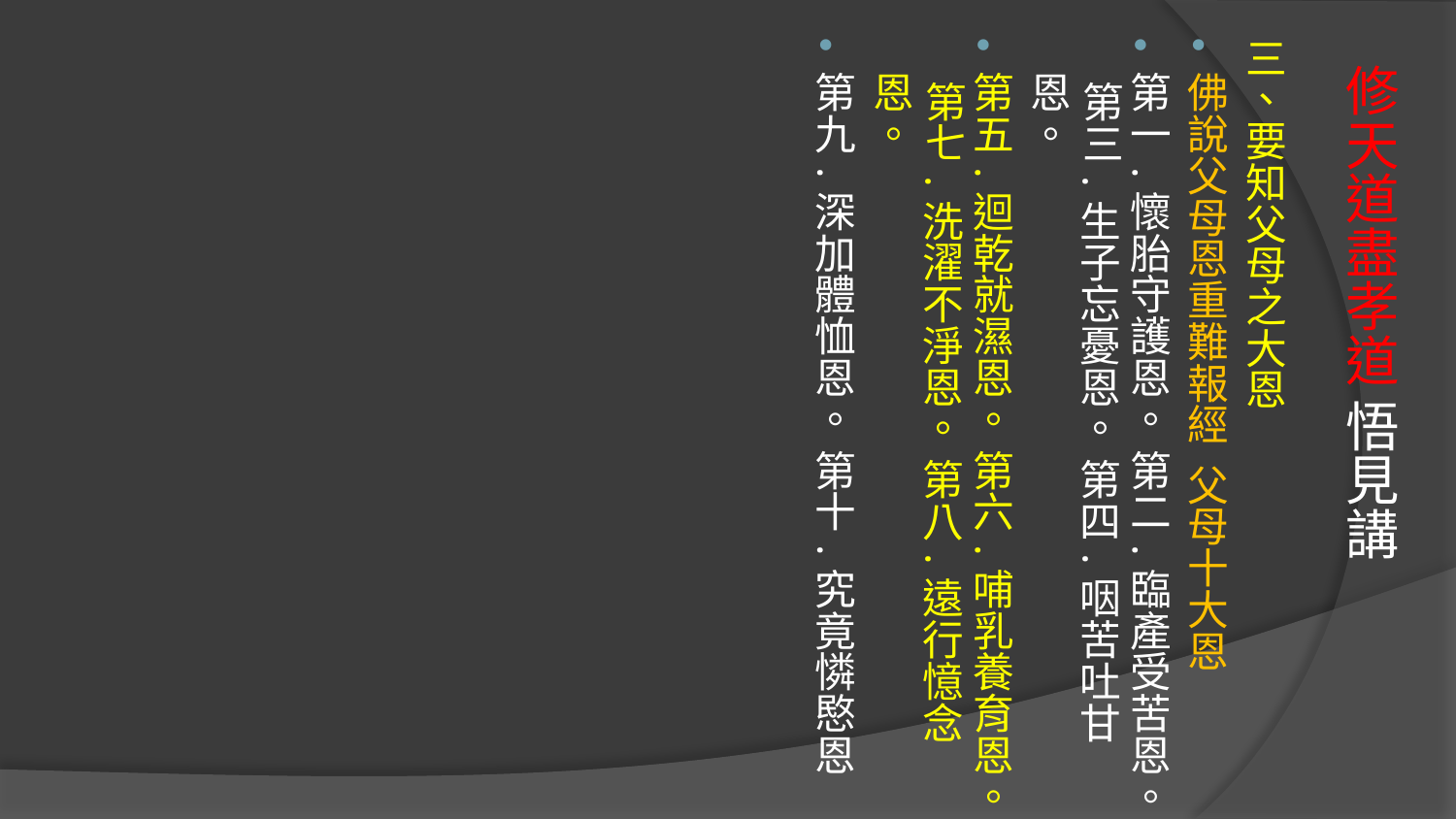

三、要知父母之大恩
佛說父母恩重難報經  父母十大恩
第一.懷胎守護恩。 第二.臨產受苦恩。 第三.生子忘憂恩。 第四.咽苦吐甘恩。
第五.迴乾就濕恩。 第六.哺乳養育恩。 第七.洗濯不淨恩。 第八.遠行憶念恩。
第九.深加體恤恩。 第十.究竟憐愍恩

# 修天道盡孝道 悟見講